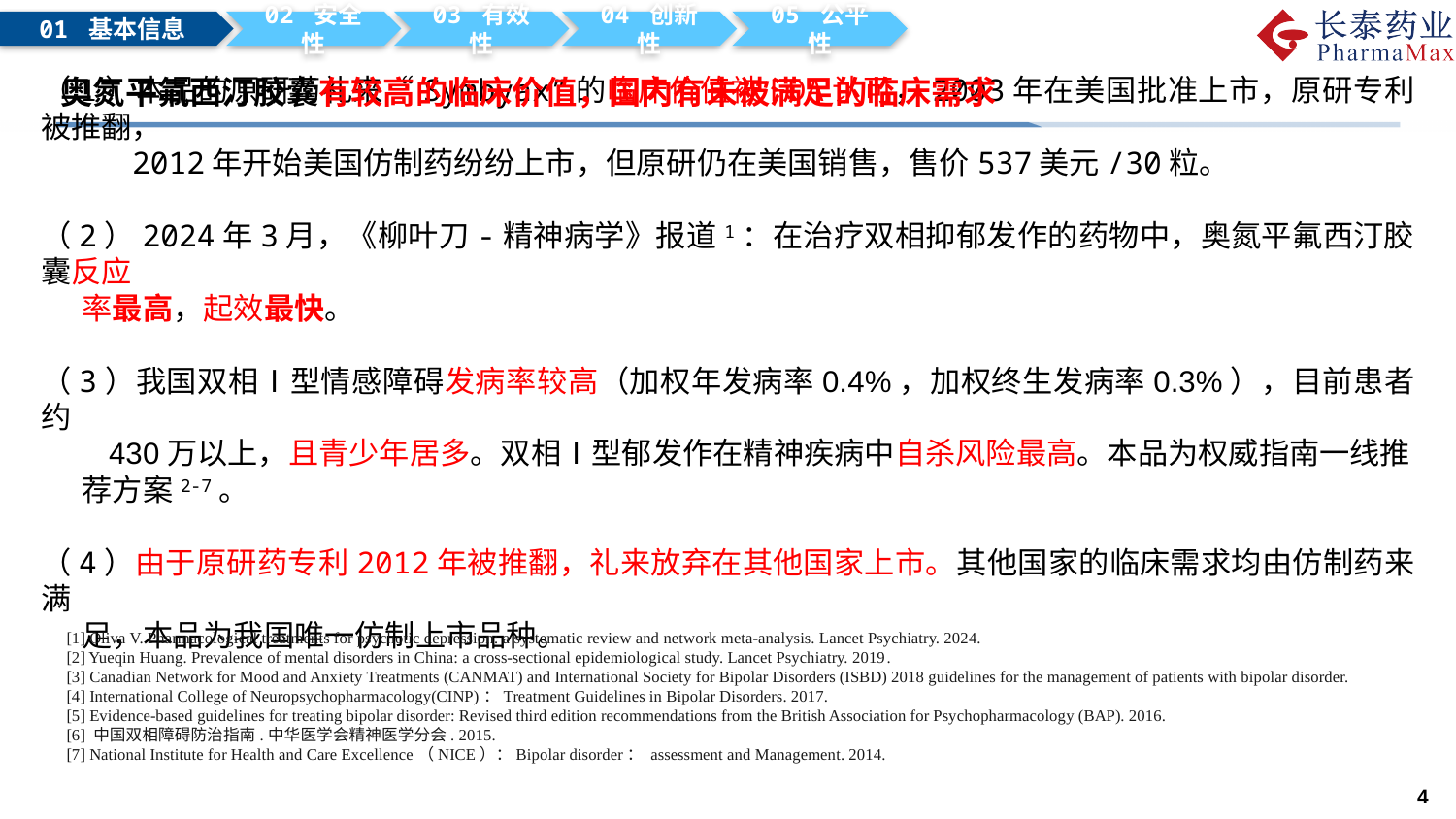

01 基本信息
02 安全性
03 有效性
04 创新性
05 公平性
# 奥氮平氟西汀胶囊有较高的临床价值，国内有未被满足的临床需求
（1）本品的原研药礼来“Symbyax”的临床价值被FDA认可，2003年在美国批准上市，原研专利被推翻，
     2012年开始美国仿制药纷纷上市，但原研仍在美国销售，售价537美元/30粒。

（2）2024年3月，《柳叶刀-精神病学》报道1：在治疗双相抑郁发作的药物中，奥氮平氟西汀胶囊反应
     率最高，起效最快。

（3）我国双相Ⅰ型情感障碍发病率较高（加权年发病率0.4%，加权终生发病率0.3%），目前患者约
        430万以上，且青少年居多。双相Ⅰ型郁发作在精神疾病中自杀风险最高。本品为权威指南一线推
     荐方案2-7。

（4）由于原研药专利2012年被推翻，礼来放弃在其他国家上市。其他国家的临床需求均由仿制药来满
     足，本品为我国唯一仿制上市品种。
[1] Oliva V. Pharmacological treatments for psychotic depression: a systematic review and network meta-analysis. Lancet Psychiatry. 2024.
[2] Yueqin Huang. Prevalence of mental disorders in China: a cross-sectional epidemiological study. Lancet Psychiatry. 2019.
[3] Canadian Network for Mood and Anxiety Treatments (CANMAT) and International Society for Bipolar Disorders (ISBD) 2018 guidelines for the management of patients with bipolar disorder.
[4] International College of Neuropsychopharmacology(CINP)：Treatment Guidelines in Bipolar Disorders. 2017.
[5] Evidence-based guidelines for treating bipolar disorder: Revised third edition recommendations from the British Association for Psychopharmacology (BAP). 2016.
[6] 中国双相障碍防治指南.中华医学会精神医学分会. 2015.
[7] National Institute for Health and Care Excellence（NICE）：Bipolar disorder： assessment and Management. 2014.